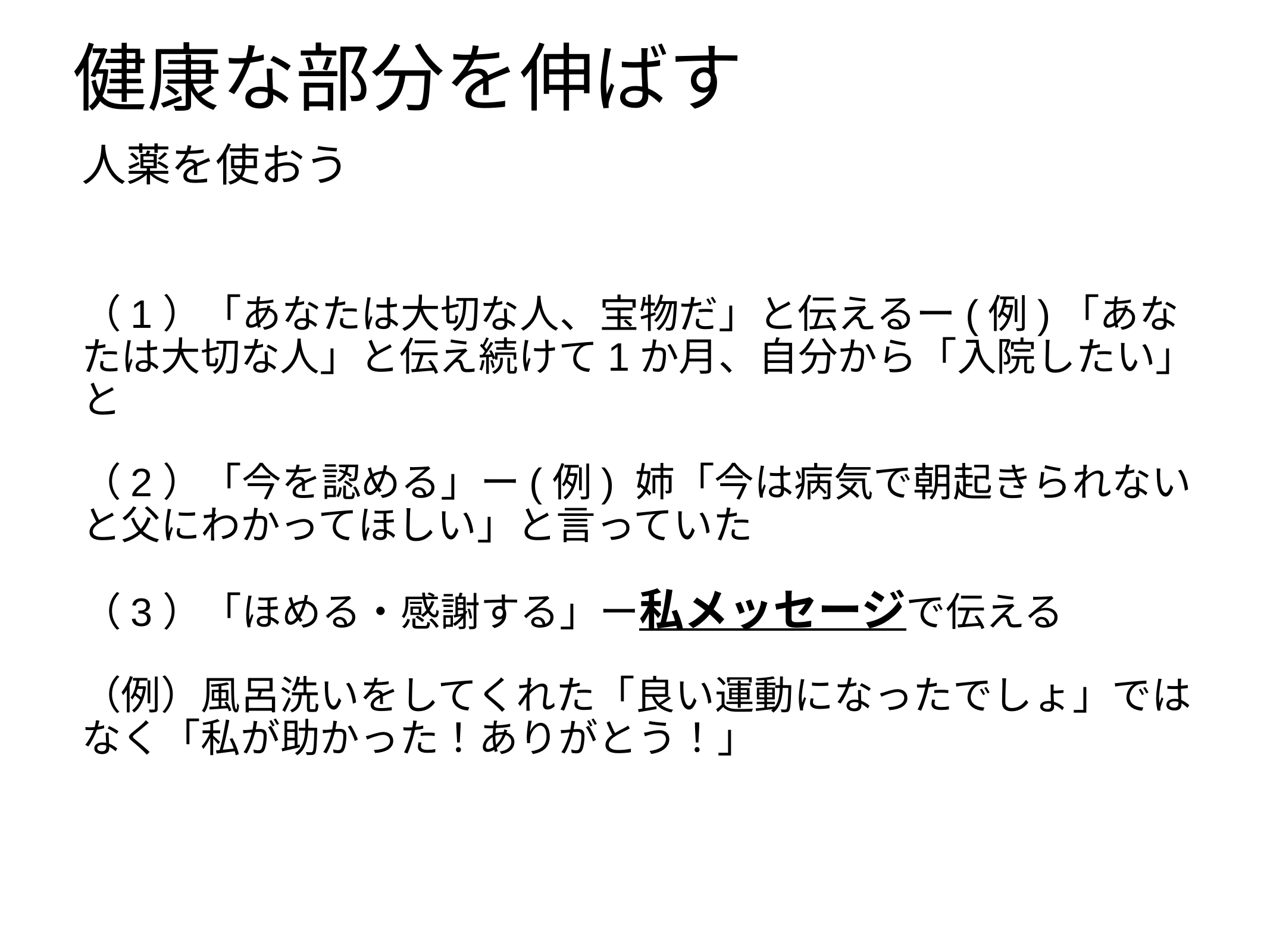

# 健康な部分を伸ばす
人薬を使おう
（1）「あなたは大切な人、宝物だ」と伝えるー(例)「あなたは大切な人」と伝え続けて1か月、自分から「入院したい」と
（2）「今を認める」ー(例) 姉「今は病気で朝起きられないと父にわかってほしい」と言っていた
（3）「ほめる・感謝する」ー私メッセージで伝える
（例）風呂洗いをしてくれた「良い運動になったでしょ」ではなく「私が助かった！ありがとう！」